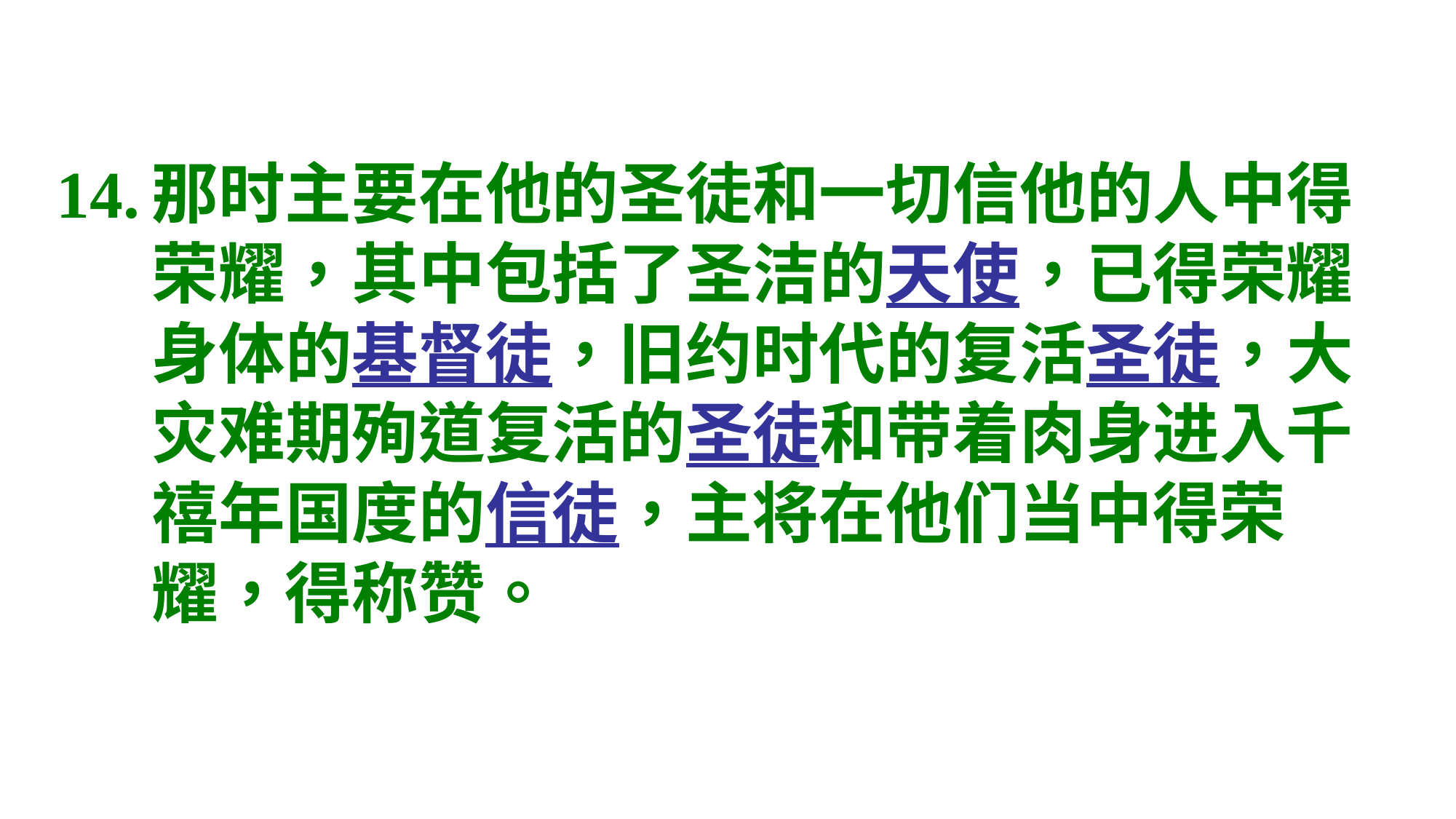

14.	那时主要在他的圣徒和一切信他的人中得荣耀，其中包括了圣洁的天使，已得荣耀身体的基督徒，旧约时代的复活圣徒，大灾难期殉道复活的圣徒和带着肉身进入千禧年国度的信徒，主将在他们当中得荣耀，得称赞。